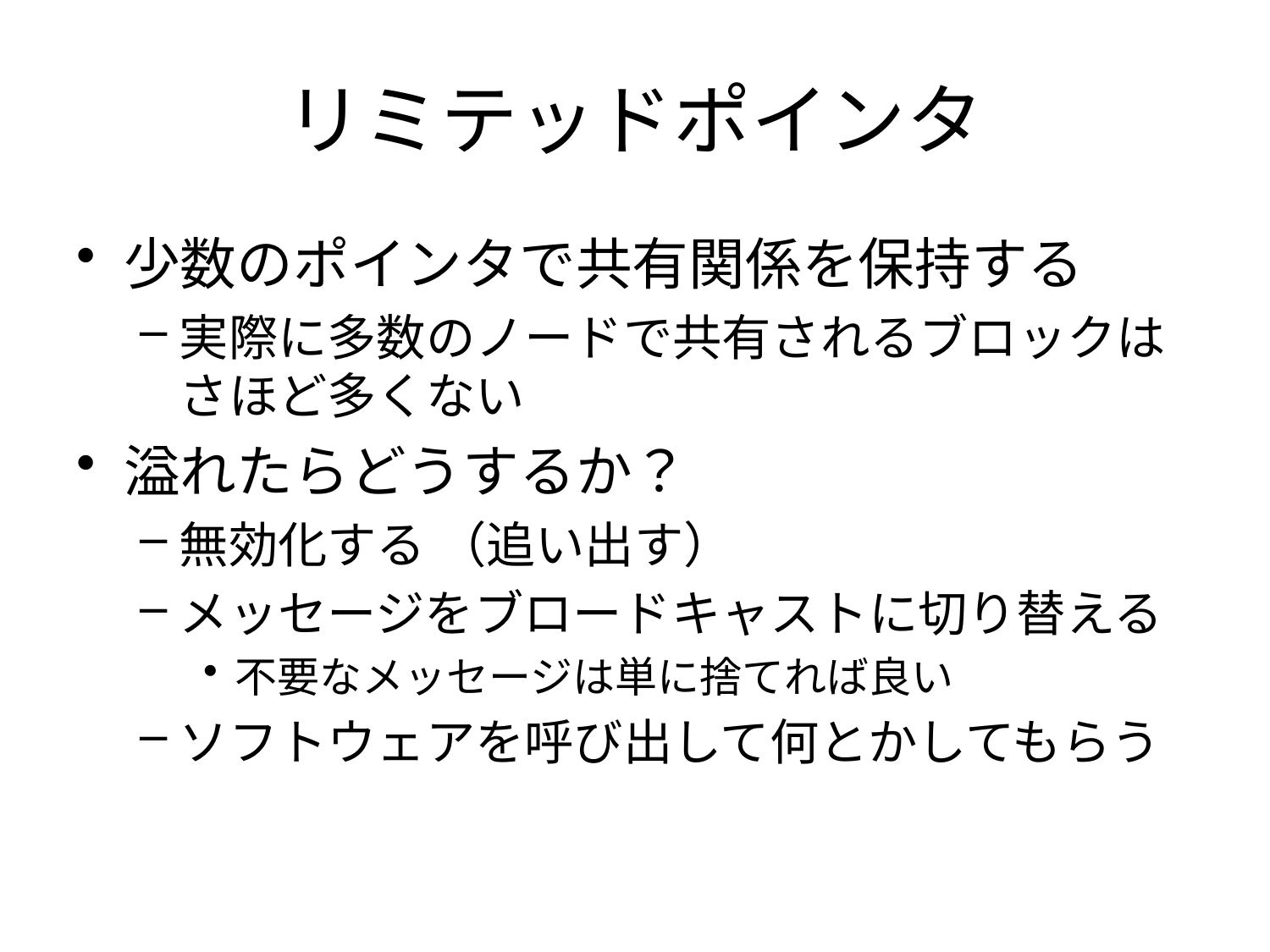

# リミテッドポインタ
少数のポインタで共有関係を保持する
実際に多数のノードで共有されるブロックはさほど多くない
溢れたらどうするか？
無効化する （追い出す）
メッセージをブロードキャストに切り替える
不要なメッセージは単に捨てれば良い
ソフトウェアを呼び出して何とかしてもらう